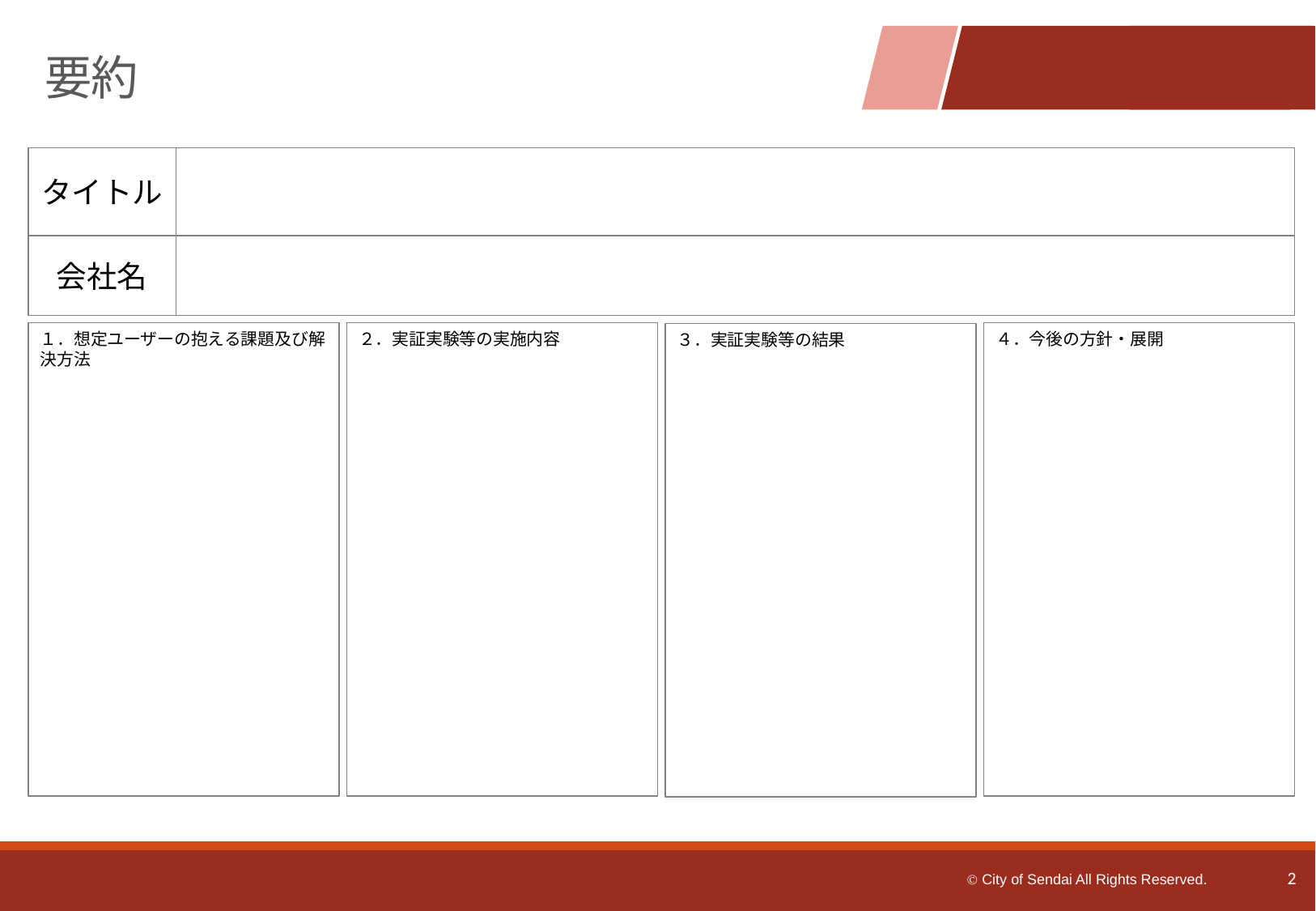

# 要約

タイトル

会社名
４．今後の方針・展開
２．実証実験等の実施内容
１．想定ユーザーの抱える課題及び解決方法
３．実証実験等の結果
2